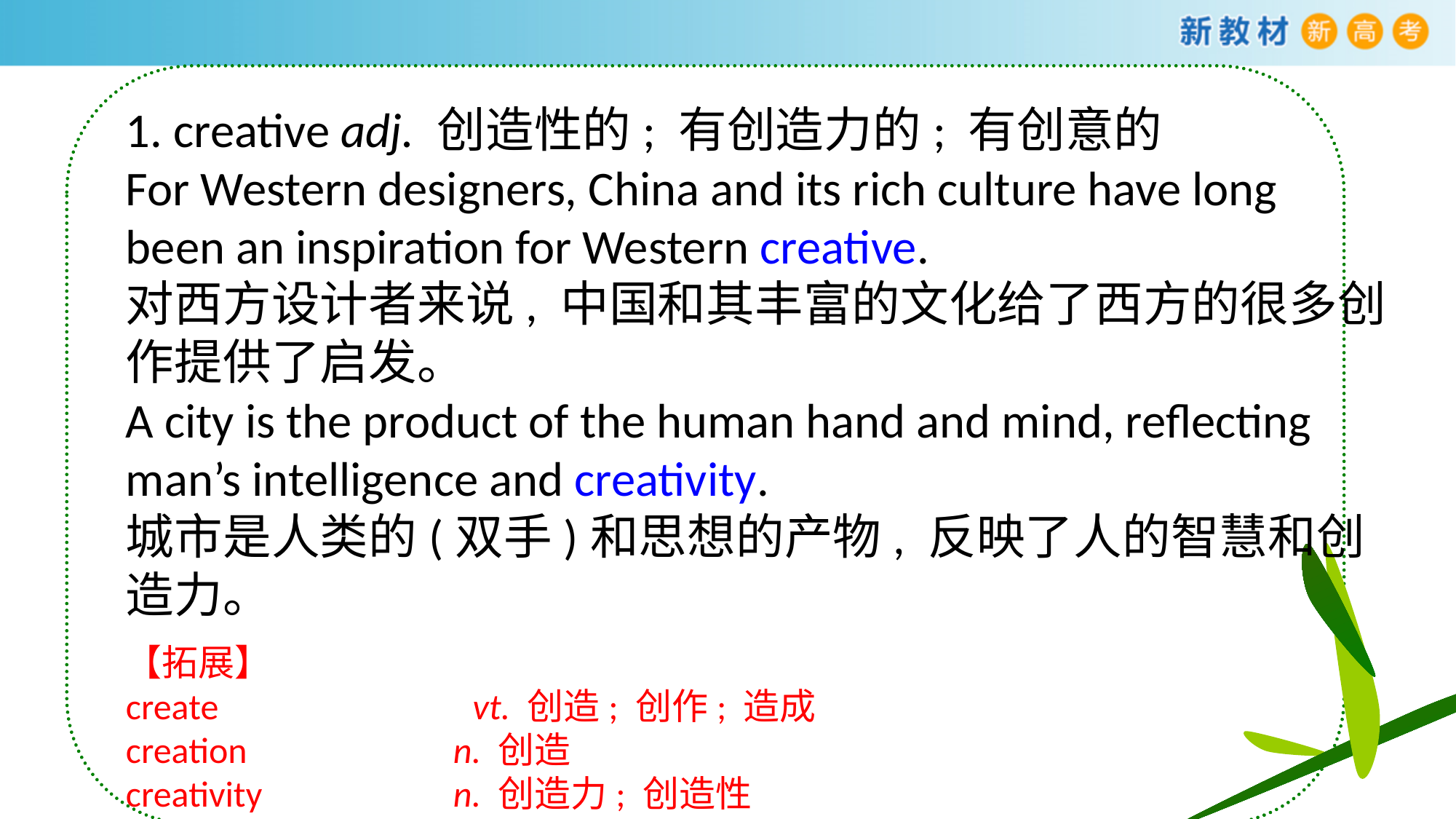

1. creative adj. 创造性的; 有创造力的; 有创意的
For Western designers, China and its rich culture have long been an inspiration for Western creative.
对西方设计者来说, 中国和其丰富的文化给了西方的很多创作提供了启发。
A city is the product of the human hand and mind, reflecting man’s intelligence and creativity.
城市是人类的(双手)和思想的产物, 反映了人的智慧和创造力。
【拓展】
create　　                    vt. 创造; 创作; 造成
creation		n. 创造
creativity		n. 创造力; 创造性